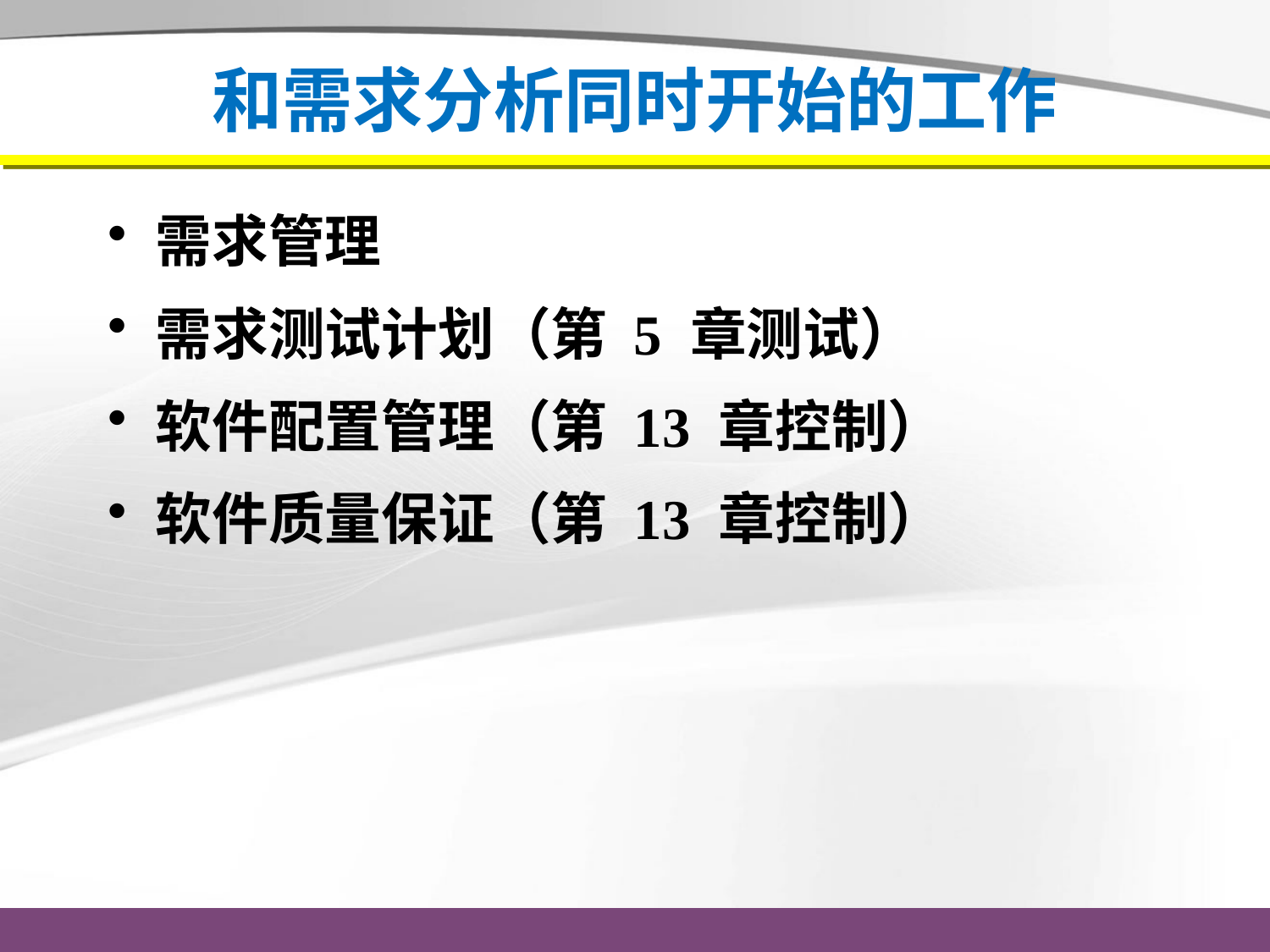

# 和需求分析同时开始的工作
需求管理
需求测试计划（第 5 章测试）
软件配置管理（第 13 章控制）
软件质量保证（第 13 章控制）